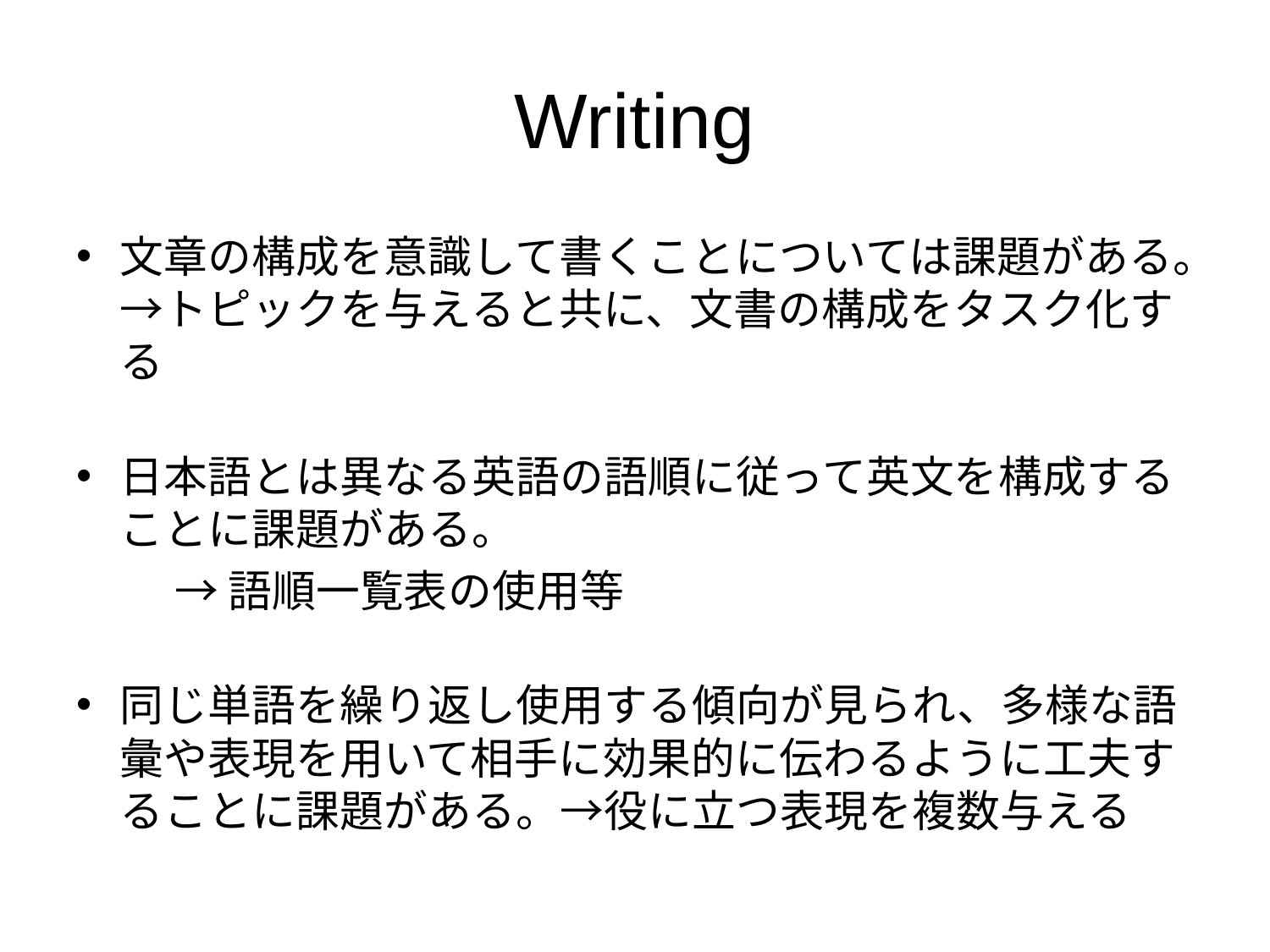

# Writing
文章の構成を意識して書くことについては課題がある。→トピックを与えると共に、文書の構成をタスク化する
日本語とは異なる英語の語順に従って英文を構成することに課題がある。
          →語順一覧表の使用等
同じ単語を繰り返し使用する傾向が見られ、多様な語彙や表現を用いて相手に効果的に伝わるように工夫することに課題がある。→役に立つ表現を複数与える